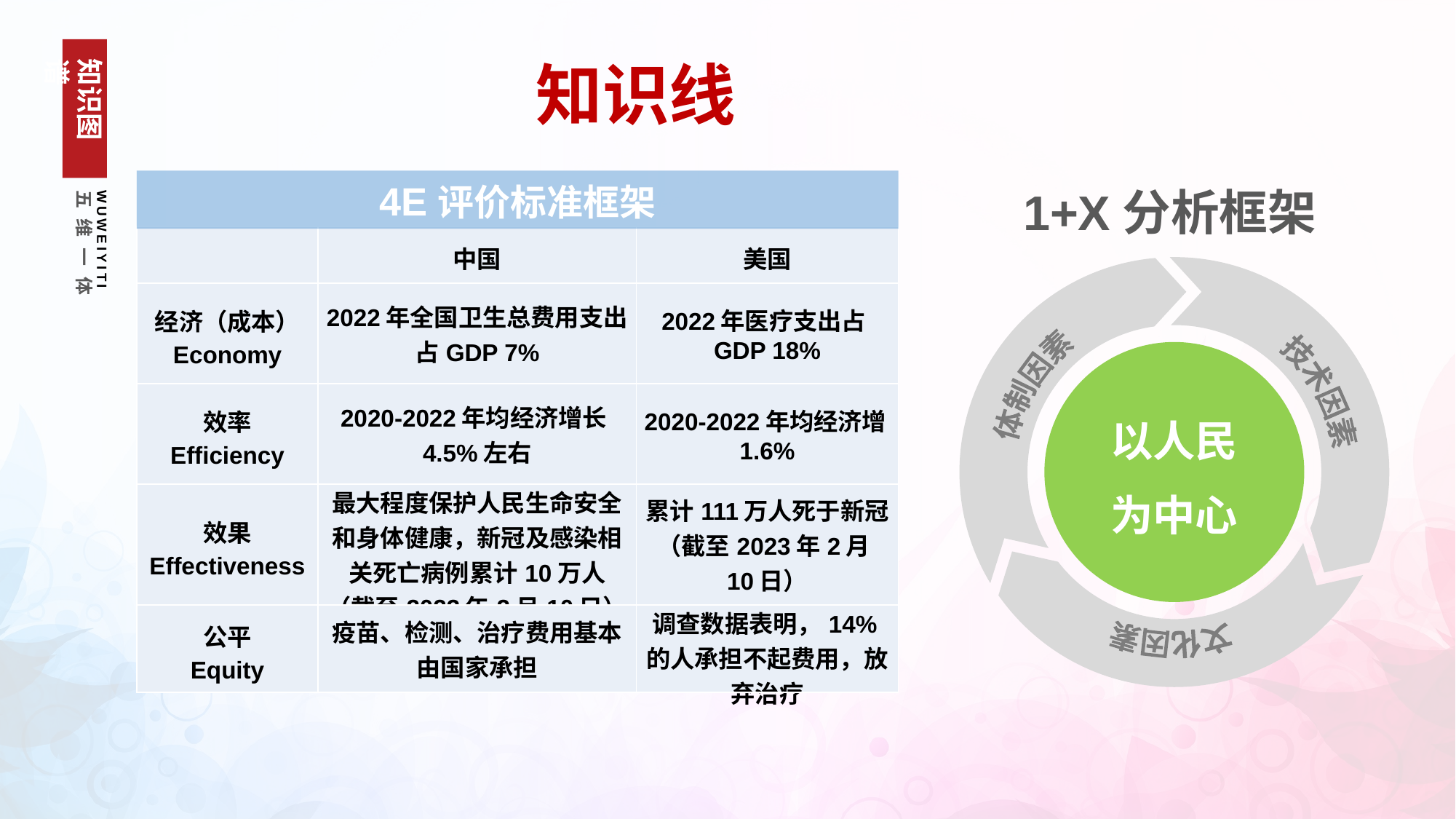

知识图谱
五维一体
WUWEIYITI
知识线
4E评价标准框架
1+X分析框架
|  | 中国 | 美国 |
| --- | --- | --- |
| 经济（成本） Economy | 2022年全国卫生总费用支出占GDP 7% | 2022年医疗支出占GDP 18% |
| 效率 Efficiency | 2020-2022年均经济增长4.5%左右 | 2020-2022年均经济增1.6% |
| 效果 Effectiveness | 最大程度保护人民生命安全和身体健康，新冠及感染相关死亡病例累计10万人 （截至2023年2月10日） | 累计111万人死于新冠 （截至2023年2月10日） |
| 公平 Equity | 疫苗、检测、治疗费用基本由国家承担 | 调查数据表明，14%的人承担不起费用，放弃治疗 |

文化因素
体制因素
技术因素
以人民
为中心